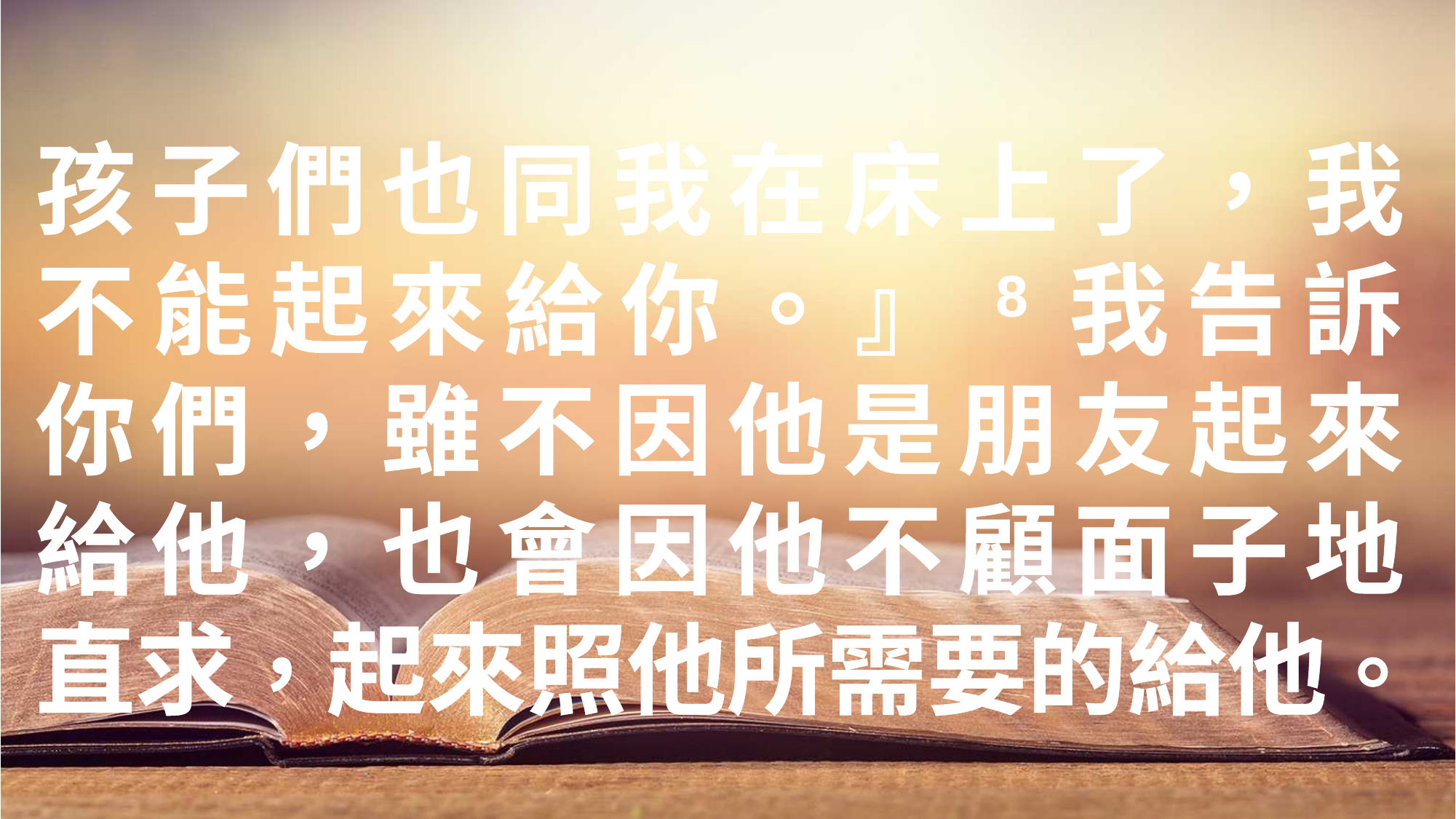

孩子們也同我在床上了，我
不能起來給你。』8我告訴
你們，雖不因他是朋友起來
給他，也會因他不顧面子地
直求，起來照他所需要的給他。